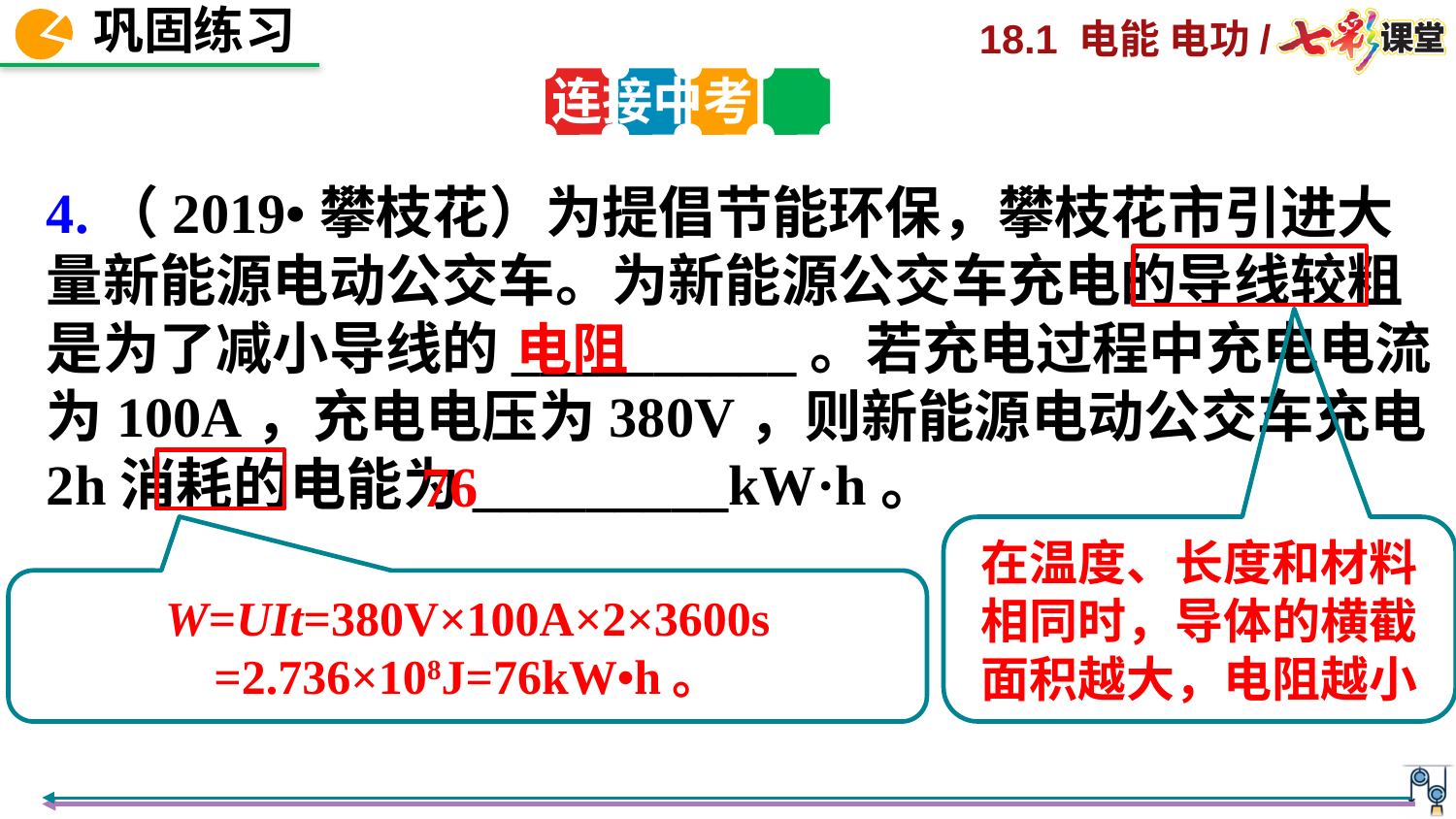

连接中考

4.（2019•攀枝花）为提倡节能环保，攀枝花市引进大量新能源电动公交车。为新能源公交车充电的导线较粗是为了减小导线的__________。若充电过程中充电电流为100A，充电电压为380V，则新能源电动公交车充电2h消耗的电能为_________kW·h。

电阻
76

在温度、长度和材料相同时，导体的横截面积越大，电阻越小
W=UIt=380V×100A×2×3600s
=2.736×108J=76kW•h。